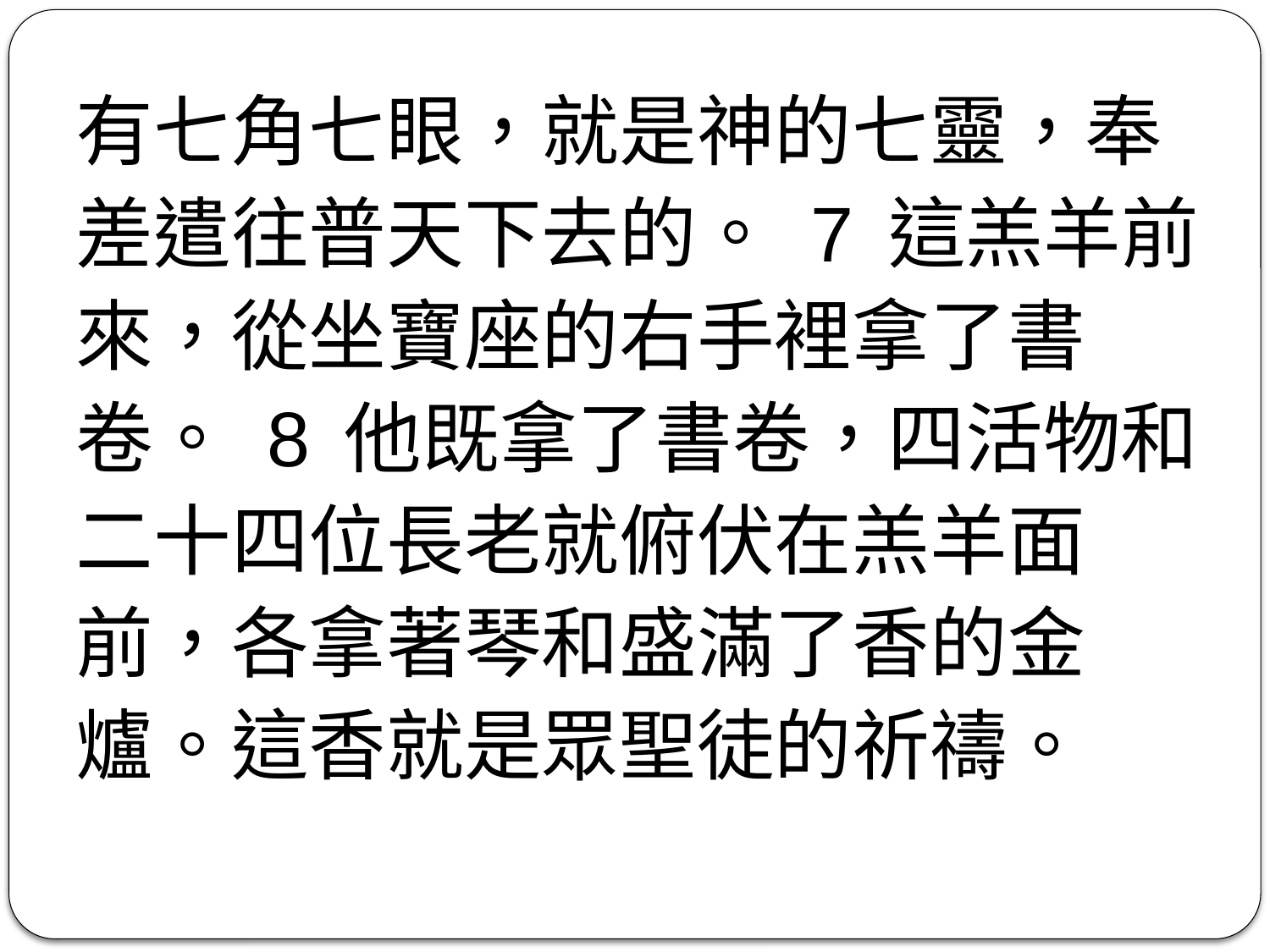

有七角七眼，就是神的七靈，奉差遣往普天下去的。 7 這羔羊前來，從坐寶座的右手裡拿了書卷。 8 他既拿了書卷，四活物和二十四位長老就俯伏在羔羊面前，各拿著琴和盛滿了香的金爐。這香就是眾聖徒的祈禱。